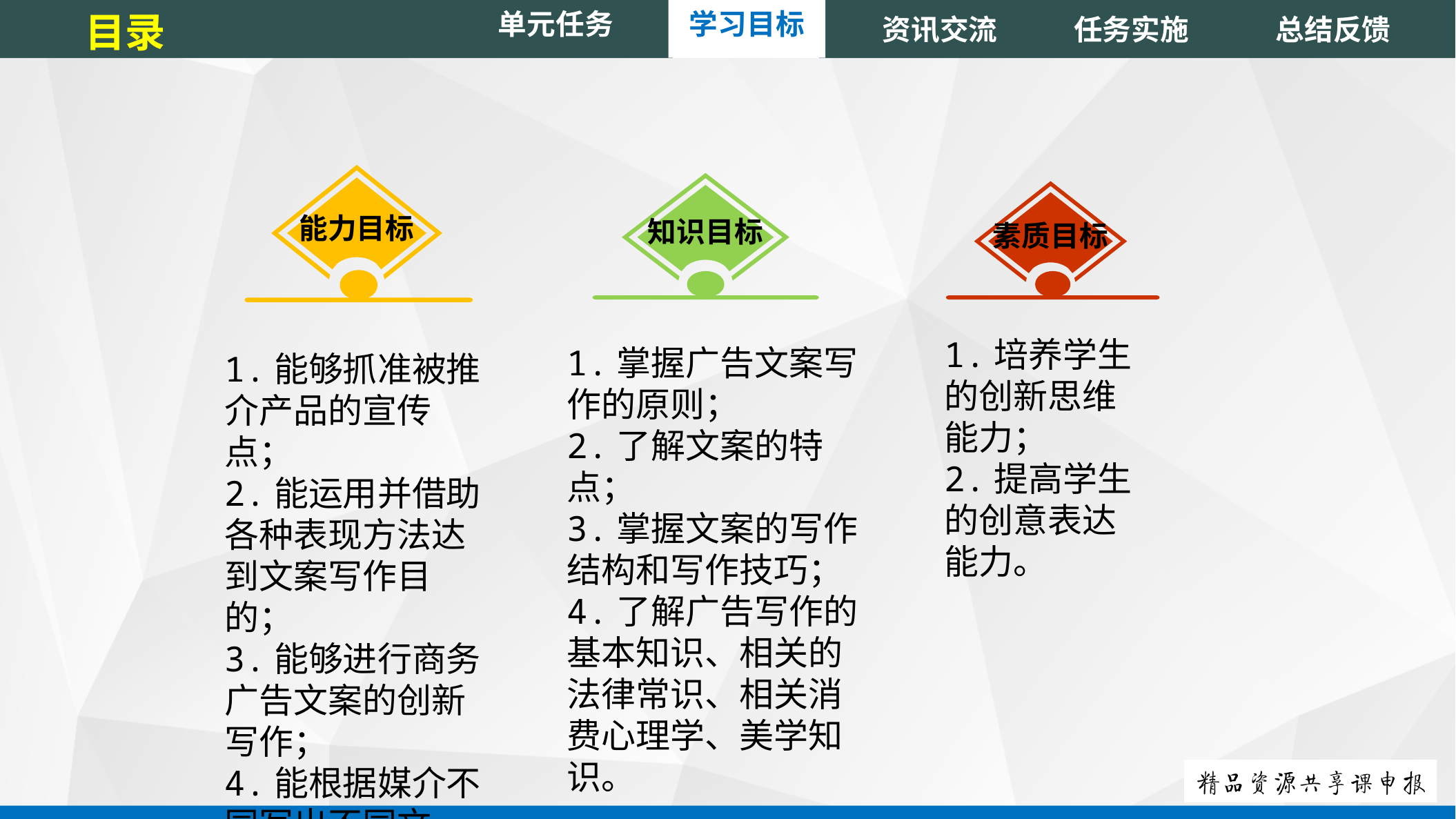

单元任务
目录
资讯交流
任务实施
总结反馈

学习目标

能力目标
知识目标
素质目标

1.培养学生的创新思维能力；
2.提高学生的创意表达能力。
1.掌握广告文案写作的原则；
2.了解文案的特点；
3.掌握文案的写作结构和写作技巧；
4.了解广告写作的基本知识、相关的法律常识、相关消费心理学、美学知识。

1.能够抓准被推介产品的宣传点；
2.能运用并借助各种表现方法达到文案写作目的；
3.能够进行商务广告文案的创新写作；
4.能根据媒介不同写出不同文案。